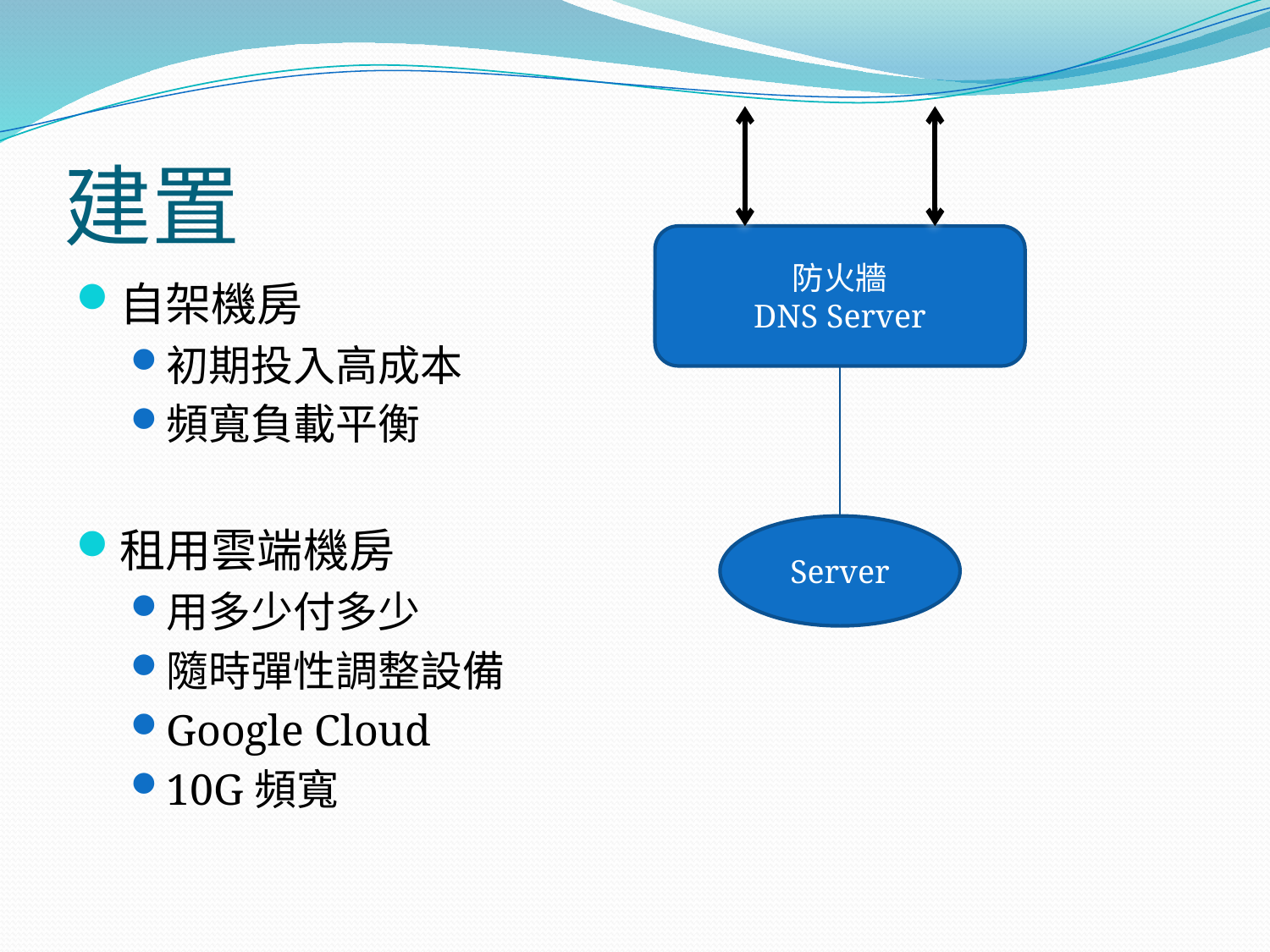

# 建置
防火牆
DNS Server
自架機房
初期投入高成本
頻寬負載平衡

租用雲端機房
用多少付多少
隨時彈性調整設備
Google Cloud
10G頻寬
Server